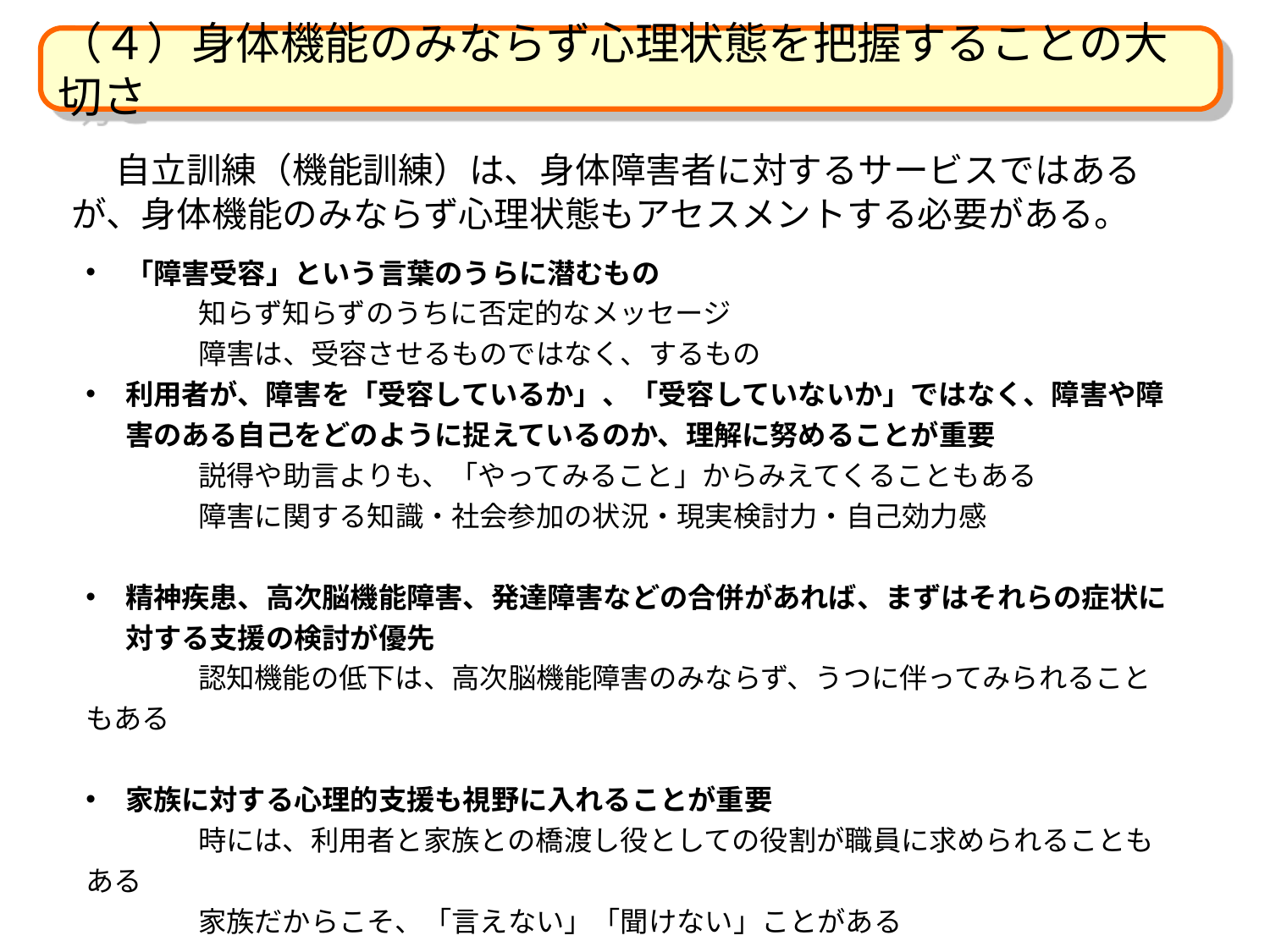

（４）身体機能のみならず心理状態を把握することの大切さ
　自立訓練（機能訓練）は、身体障害者に対するサービスではあるが、身体機能のみならず心理状態もアセスメントする必要がある。
「障害受容」という言葉のうらに潜むもの
　　　　知らず知らずのうちに否定的なメッセージ
　　　　障害は、受容させるものではなく、するもの
利用者が、障害を「受容しているか」、「受容していないか」ではなく、障害や障害のある自己をどのように捉えているのか、理解に努めることが重要
　　　　説得や助言よりも、「やってみること」からみえてくることもある
　　　　障害に関する知識・社会参加の状況・現実検討力・自己効力感

精神疾患、高次脳機能障害、発達障害などの合併があれば、まずはそれらの症状に対する支援の検討が優先
　　　　認知機能の低下は、高次脳機能障害のみならず、うつに伴ってみられることもある

家族に対する心理的支援も視野に入れることが重要
　　　　時には、利用者と家族との橋渡し役としての役割が職員に求められることもある
　　　　家族だからこそ、「言えない」「聞けない」ことがある